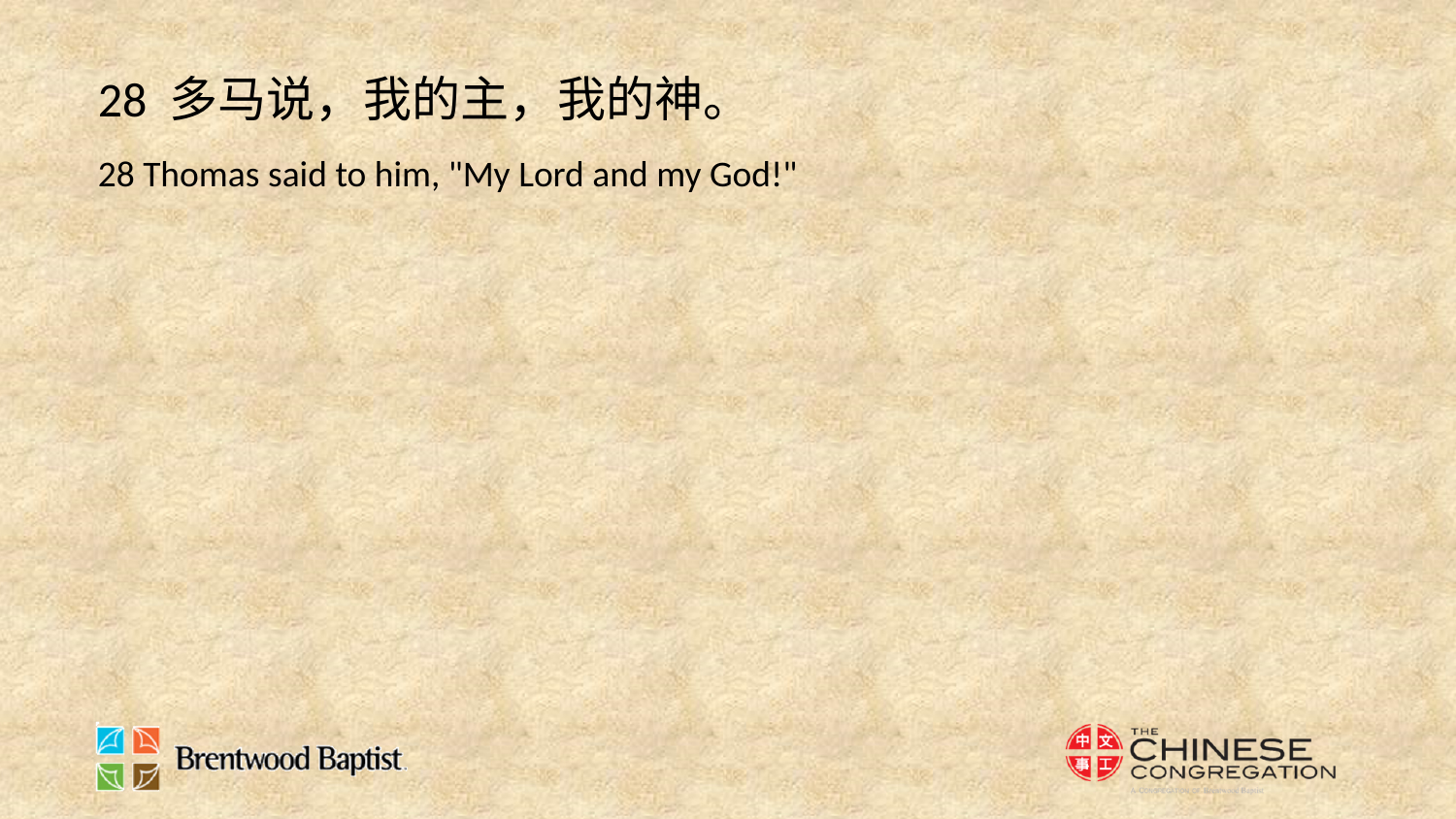

28 多马说，我的主，我的神。

28 Thomas said to him, "My Lord and my God!"